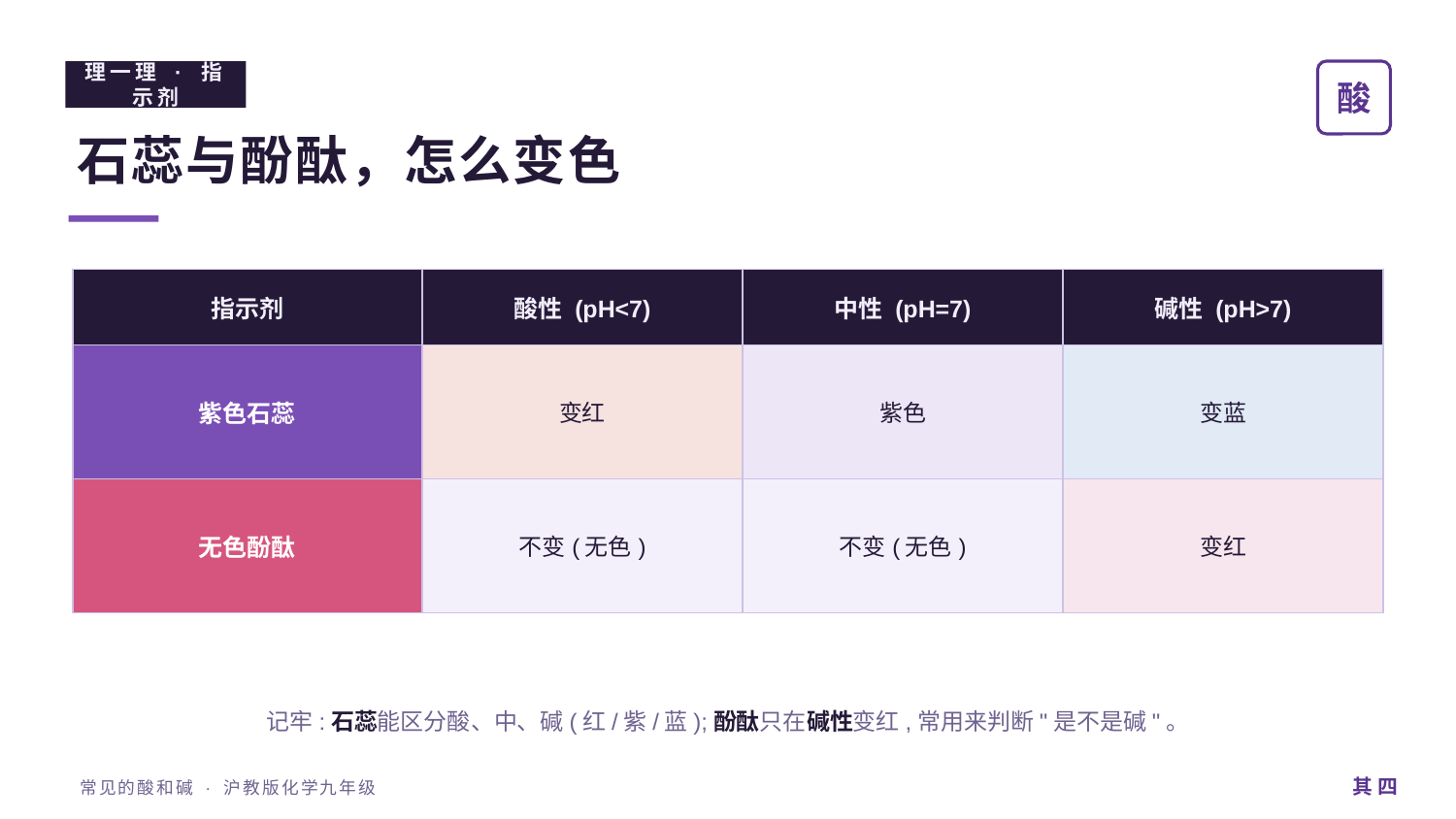

理一理 · 指示剂
酸

石蕊与酚酞，怎么变色

| 指示剂 | 酸性 (pH<7) | 中性 (pH=7) | 碱性 (pH>7) |
| --- | --- | --- | --- |
| 紫色石蕊 | 变红 | 紫色 | 变蓝 |
| 无色酚酞 | 不变(无色) | 不变(无色) | 变红 |
记牢:石蕊能区分酸、中、碱(红/紫/蓝);酚酞只在碱性变红,常用来判断"是不是碱"。
其 四
常见的酸和碱 · 沪教版化学九年级